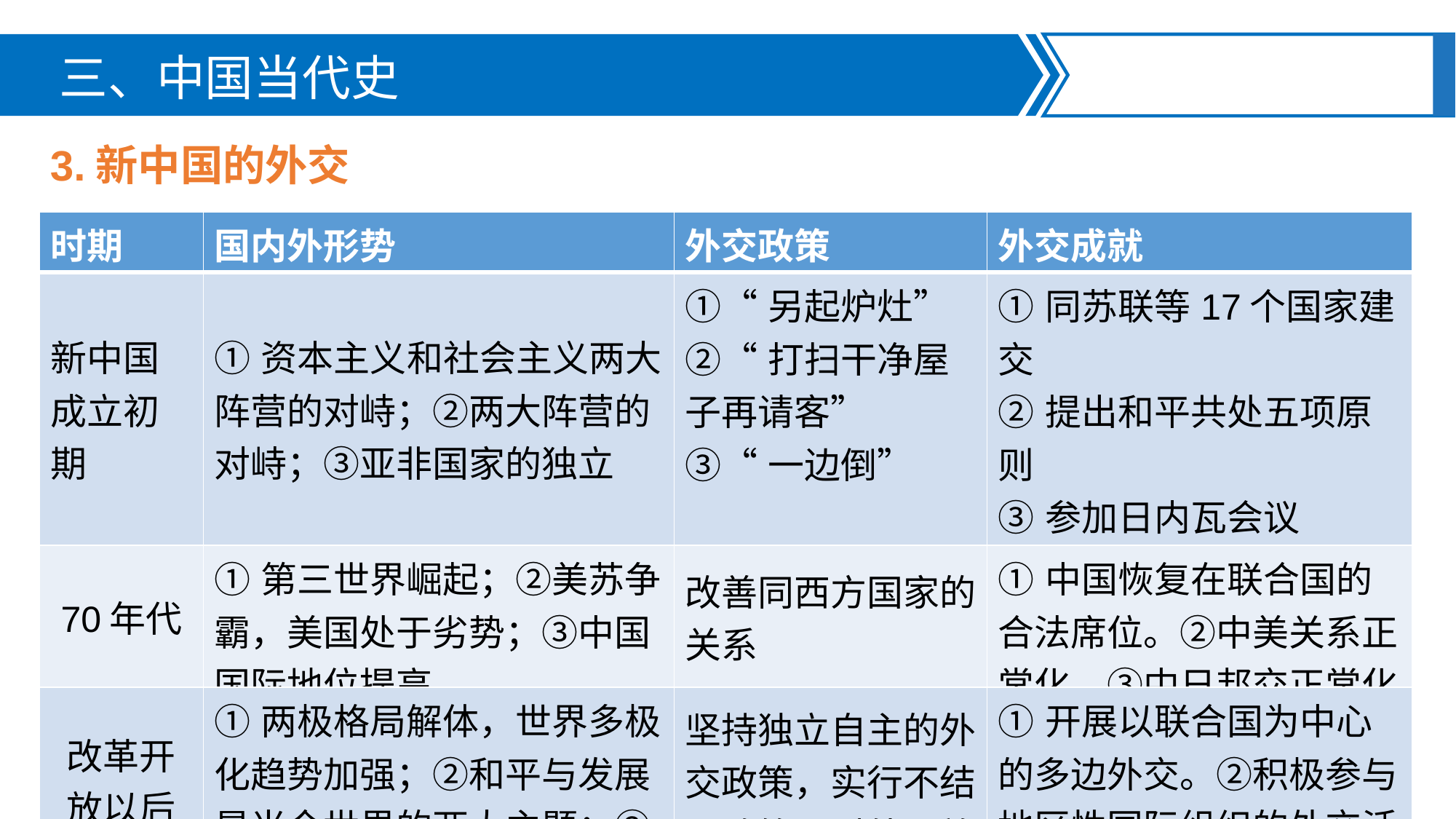

三、中国当代史
3.新中国的外交
| 时期 | 国内外形势 | 外交政策 | 外交成就 |
| --- | --- | --- | --- |
| 新中国成立初期 | ①资本主义和社会主义两大阵营的对峙；②两大阵营的对峙；③亚非国家的独立 | ①“另起炉灶” ②“打扫干净屋子再请客” ③“一边倒” | ①同苏联等17个国家建交 ②提出和平共处五项原则 ③参加日内瓦会议 ④参加万隆会议 |
| 70年代 | ①第三世界崛起；②美苏争霸，美国处于劣势；③中国国际地位提高 | 改善同西方国家的关系 | ①中国恢复在联合国的合法席位。②中美关系正常化。③中日邦交正常化 |
| 改革开放以后 | ①两极格局解体，世界多极化趋势加强；②和平与发展是当今世界的两大主题；③国内现代化建设的需要 | 坚持独立自主的外交政策，实行不结盟政策，对外开放 | ①开展以联合国为中心的多边外交。②积极参与地区性国际组织的外交活动 |